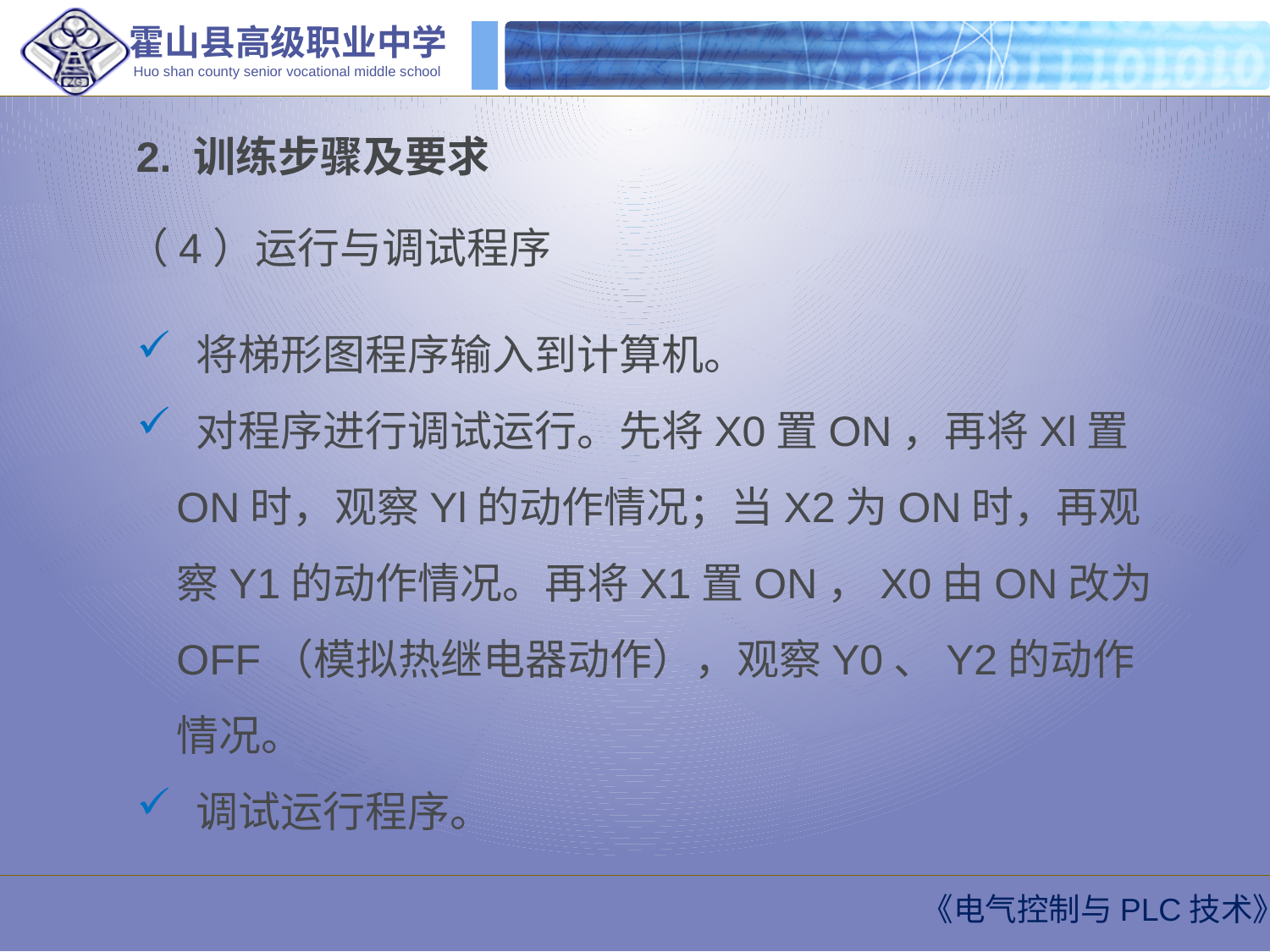

2. 训练步骤及要求
（4）运行与调试程序
 将梯形图程序输入到计算机。
 对程序进行调试运行。先将X0置ON，再将Xl置ON时，观察Yl的动作情况；当X2为ON时，再观察Y1的动作情况。再将X1置ON，X0由ON改为OFF（模拟热继电器动作），观察Y0、Y2的动作情况。
 调试运行程序。